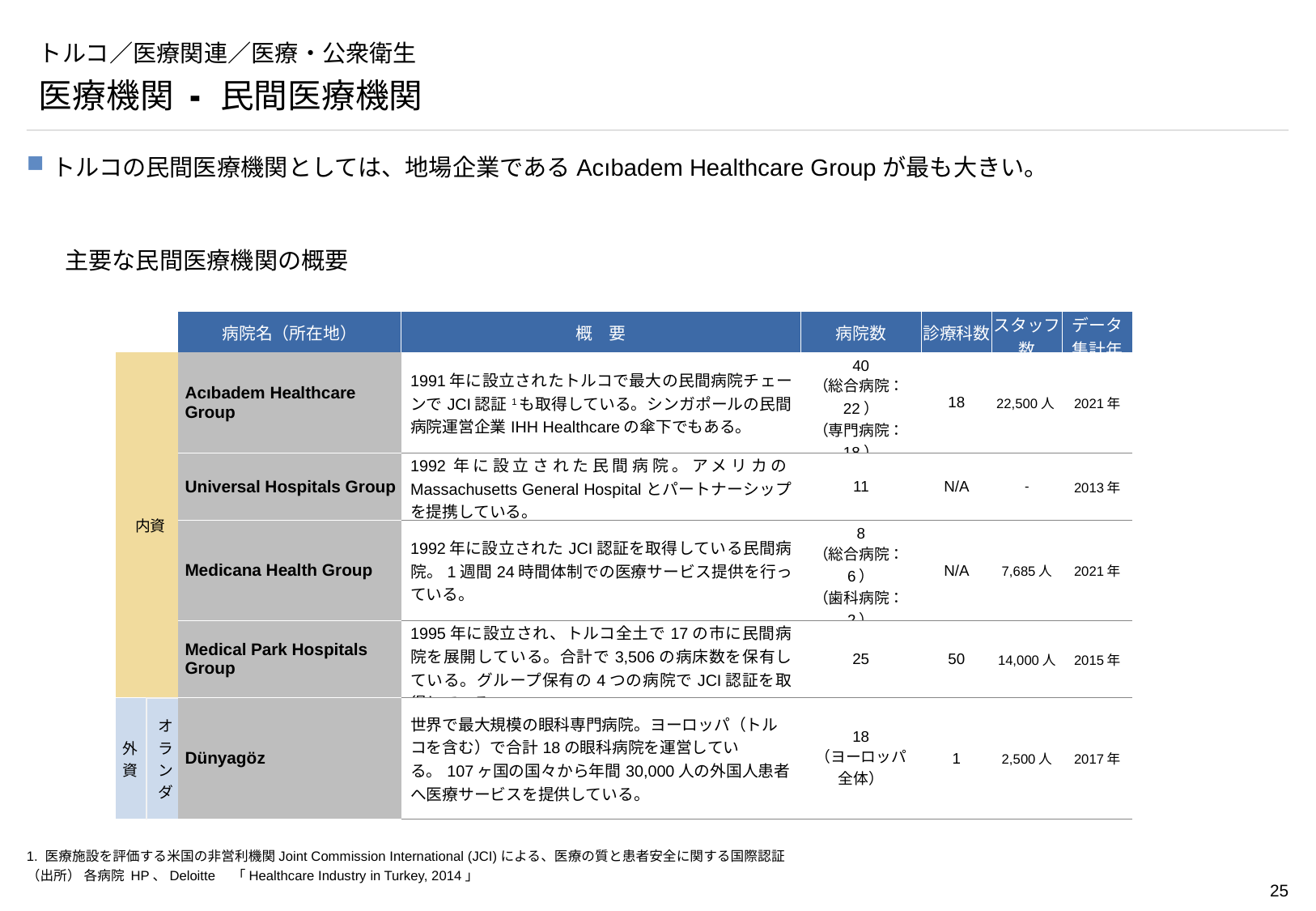

# トルコ／医療関連／医療・公衆衛生
医療機関 - 民間医療機関
トルコの民間医療機関としては、地場企業であるAcıbadem Healthcare Groupが最も大きい。

主要な民間医療機関の概要
|  |  | 病院名（所在地） | 概　要 | 病院数 | 診療科数 | スタッフ数 | データ 集計年 |
| --- | --- | --- | --- | --- | --- | --- | --- |
| 内資 |  | Acıbadem Healthcare Group | 1991年に設立されたトルコで最大の民間病院チェーンでJCI認証1も取得している。シンガポールの民間病院運営企業IHH Healthcareの傘下でもある。 | 40 （総合病院：22） （専門病院：18） | 18 | 22,500人 | 2021年 |
|  |  | Universal Hospitals Group | 1992年に設立された民間病院。アメリカのMassachusetts General Hospitalとパートナーシップを提携している。 | 11 | N/A | - | 2013年 |
|  |  | Medicana Health Group | 1992年に設立されたJCI認証を取得している民間病院。1週間24時間体制での医療サービス提供を行っている。 | 8 （総合病院：6） （歯科病院：2） | N/A | 7,685人 | 2021年 |
|  |  | Medical Park Hospitals Group | 1995年に設立され、トルコ全土で17の市に民間病院を展開している。合計で3,506の病床数を保有している。グループ保有の4つの病院でJCI認証を取得している。 | 25 | 50 | 14,000人 | 2015年 |
| 外資 | オランダ | Dünyagöz | 世界で最大規模の眼科専門病院。ヨーロッパ（トルコを含む）で合計18の眼科病院を運営している。107ヶ国の国々から年間30,000人の外国人患者へ医療サービスを提供している。 | 18 （ヨーロッパ全体） | 1 | 2,500人 | 2017年 |
1. 医療施設を評価する米国の非営利機関Joint Commission International (JCI)による、医療の質と患者安全に関する国際認証
（出所） 各病院 HP、Deloitte　「Healthcare Industry in Turkey, 2014」